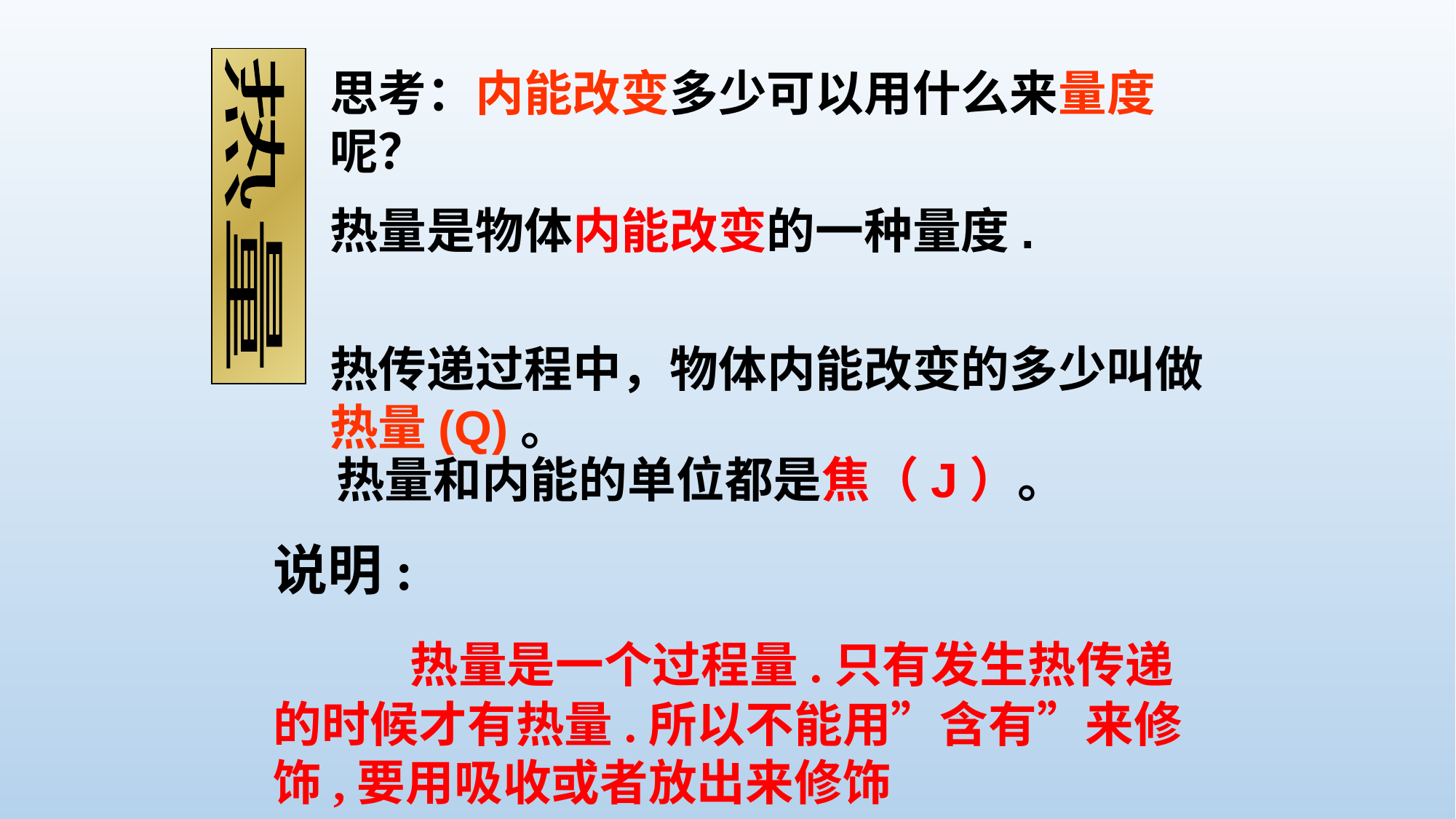

热量
思考：内能改变多少可以用什么来量度呢？
热量是物体内能改变的一种量度.
热传递过程中，物体内能改变的多少叫做热量(Q)。
热量和内能的单位都是焦（J）。
说明:
          热量是一个过程量.只有发生热传递的时候才有热量.所以不能用”含有”来修饰,要用吸收或者放出来修饰